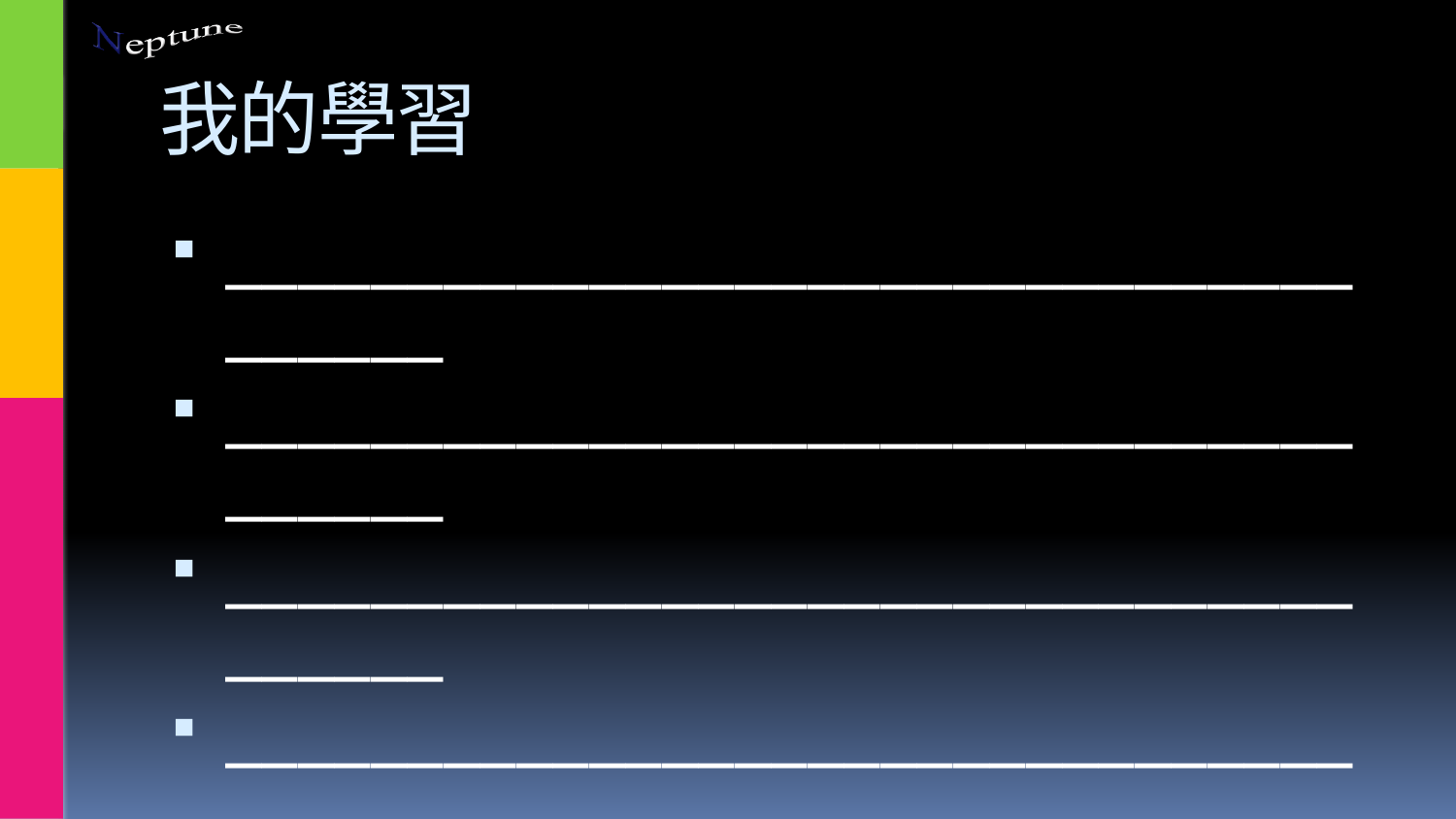

# 我的學習
_____________________________________
_____________________________________
_____________________________________
_____________________________________
_____________________________________
_____________________________________